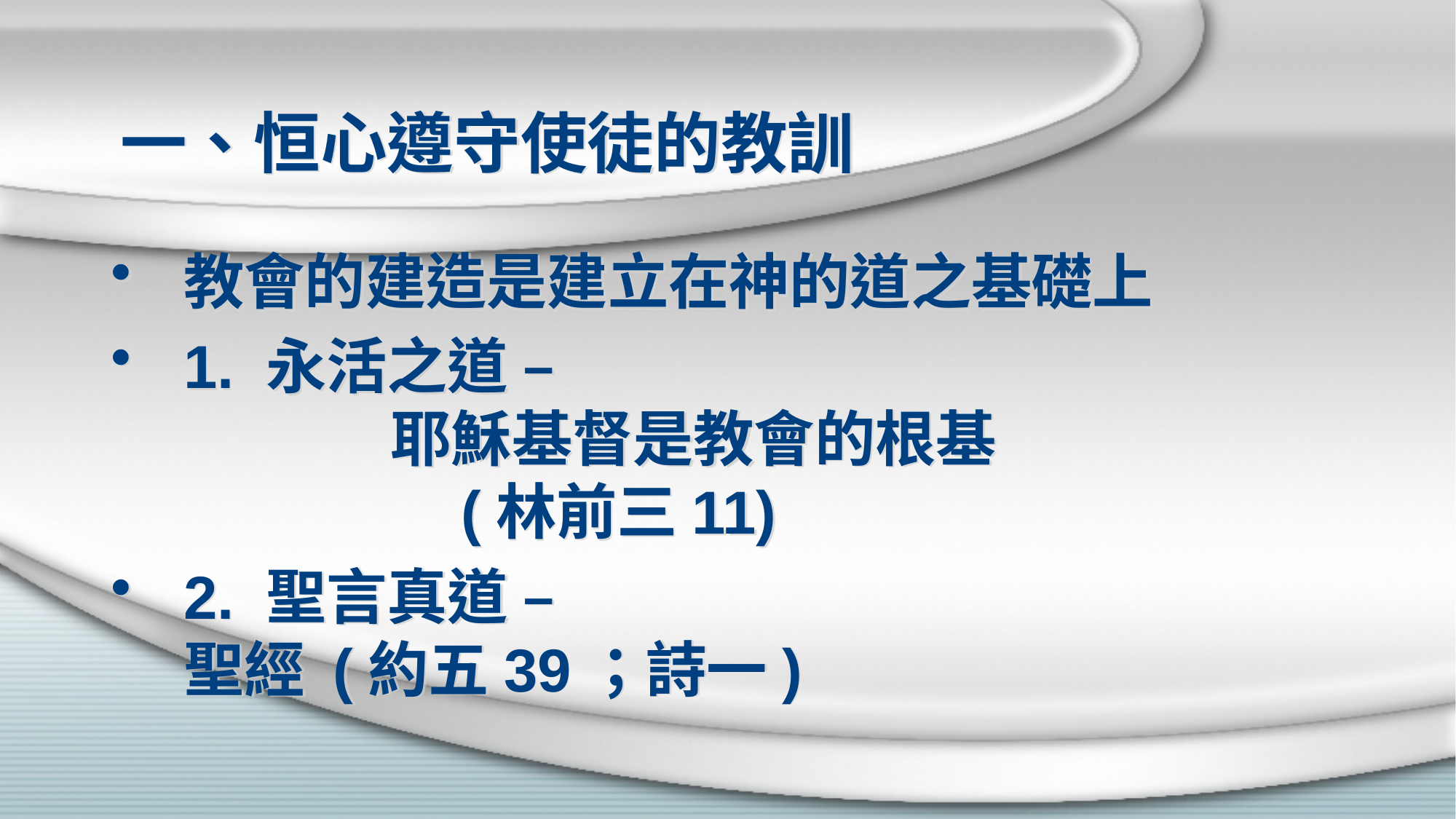

# 一、恒心遵守使徒的教訓
教會的建造是建立在神的道之基礎上
1. 永活之道 –                                                                       耶穌基督是教會的根基                                           (林前三11)
2. 聖言真道 –                                                    聖經 (約五39；詩一)